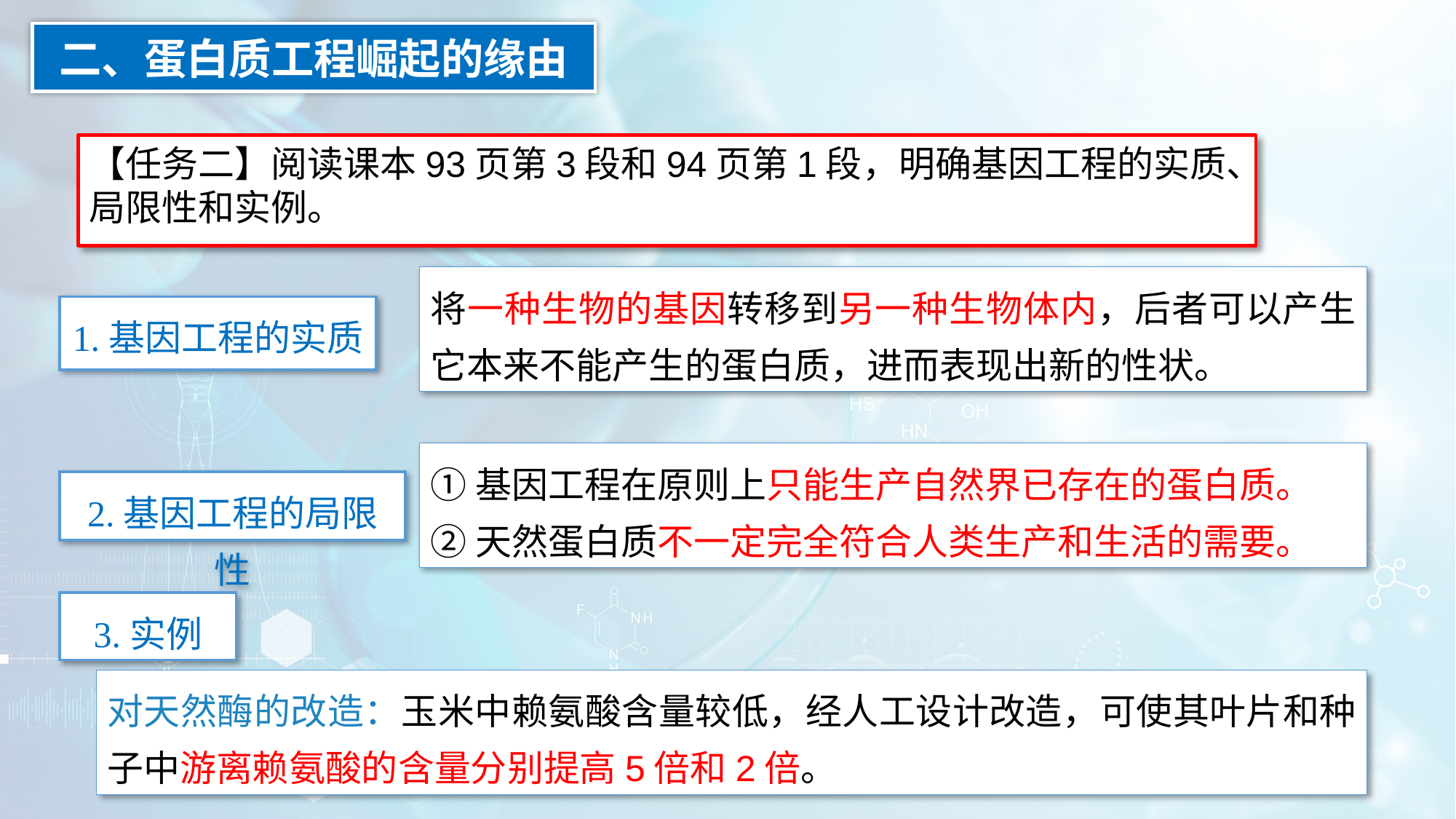

二、蛋白质工程崛起的缘由
【任务二】阅读课本93页第3段和94页第1段，明确基因工程的实质、局限性和实例。
将一种生物的基因转移到另一种生物体内，后者可以产生它本来不能产生的蛋白质，进而表现出新的性状。
1.基因工程的实质
①基因工程在原则上只能生产自然界已存在的蛋白质。
②天然蛋白质不一定完全符合人类生产和生活的需要。
2.基因工程的局限性
3.实例
对天然酶的改造：玉米中赖氨酸含量较低，经人工设计改造，可使其叶片和种子中游离赖氨酸的含量分别提高5倍和2倍。